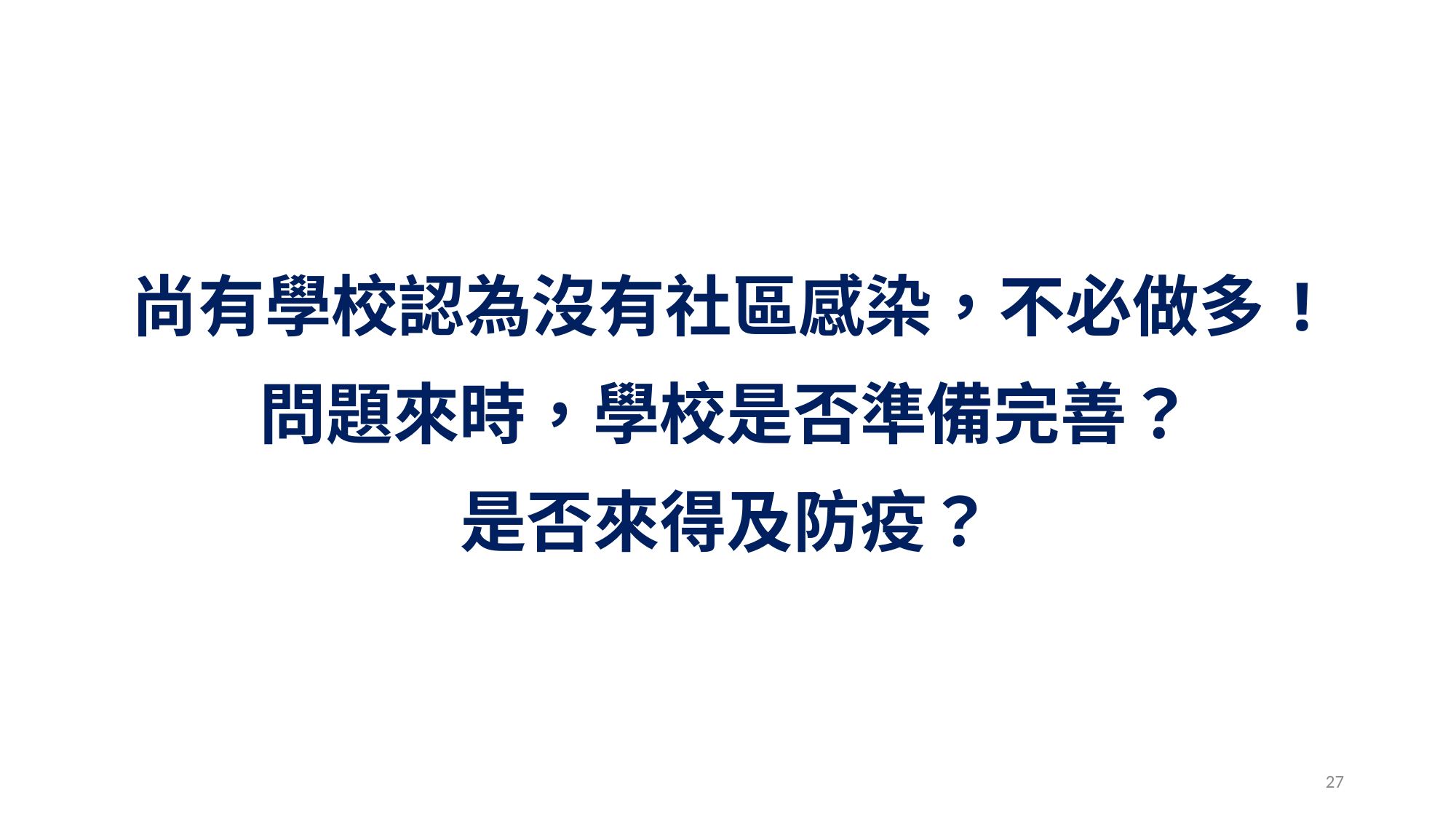

尚有學校認為沒有社區感染，不必做多!
問題來時，學校是否準備完善？
是否來得及防疫？
27